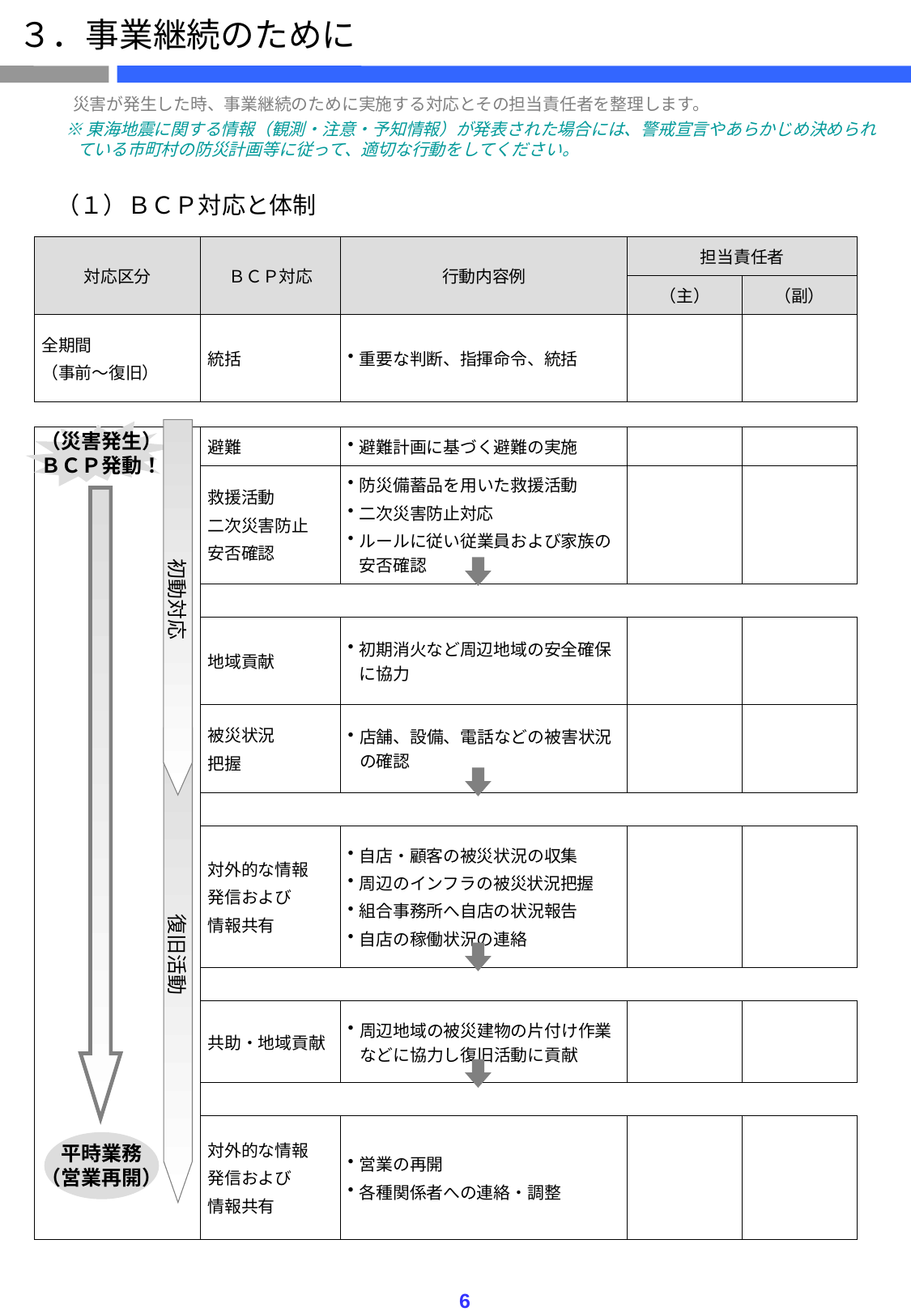

３．事業継続のために
　災害が発生した時、事業継続のために実施する対応とその担当責任者を整理します。

（１）ＢＣＰ対応と体制

※東海地震に関する情報（観測・注意・予知情報）が発表された場合には、警戒宣言やあらかじめ決められている市町村の防災計画等に従って、適切な行動をしてください。
| 対応区分 | ＢＣＰ対応 | 行動内容例 | 担当責任者 |  |
| --- | --- | --- | --- | --- |
|  |  |  | （主） | （副） |
| 全期間 （事前～復旧） | 統括 | 重要な判断、指揮命令、統括 |  |  |
|  |  |  |  |  |
|  | 避難 | 避難計画に基づく避難の実施 |  |  |
|  | 救援活動 二次災害防止 安否確認 | 防災備蓄品を用いた救援活動 二次災害防止対応 ルールに従い従業員および家族の安否確認 |  |  |
|  |  |  |  |  |
|  | 地域貢献 | 初期消火など周辺地域の安全確保に協力 |  |  |
|  | 被災状況 把握 | 店舗、設備、電話などの被害状況の確認 |  |  |
|  |  |  |  |  |
|  | 対外的な情報 発信および 情報共有 | 自店・顧客の被災状況の収集 周辺のインフラの被災状況把握 組合事務所へ自店の状況報告 自店の稼働状況の連絡 |  |  |
|  |  |  |  |  |
|  | 共助・地域貢献 | 周辺地域の被災建物の片付け作業などに協力し復旧活動に貢献 |  |  |
|  |  |  |  |  |
|  | 対外的な情報 発信および 情報共有 | 営業の再開 各種関係者への連絡・調整 |  |  |

（災害発生）
ＢＣＰ発動！

初動対応

復旧活動

平時業務
（営業再開）
6